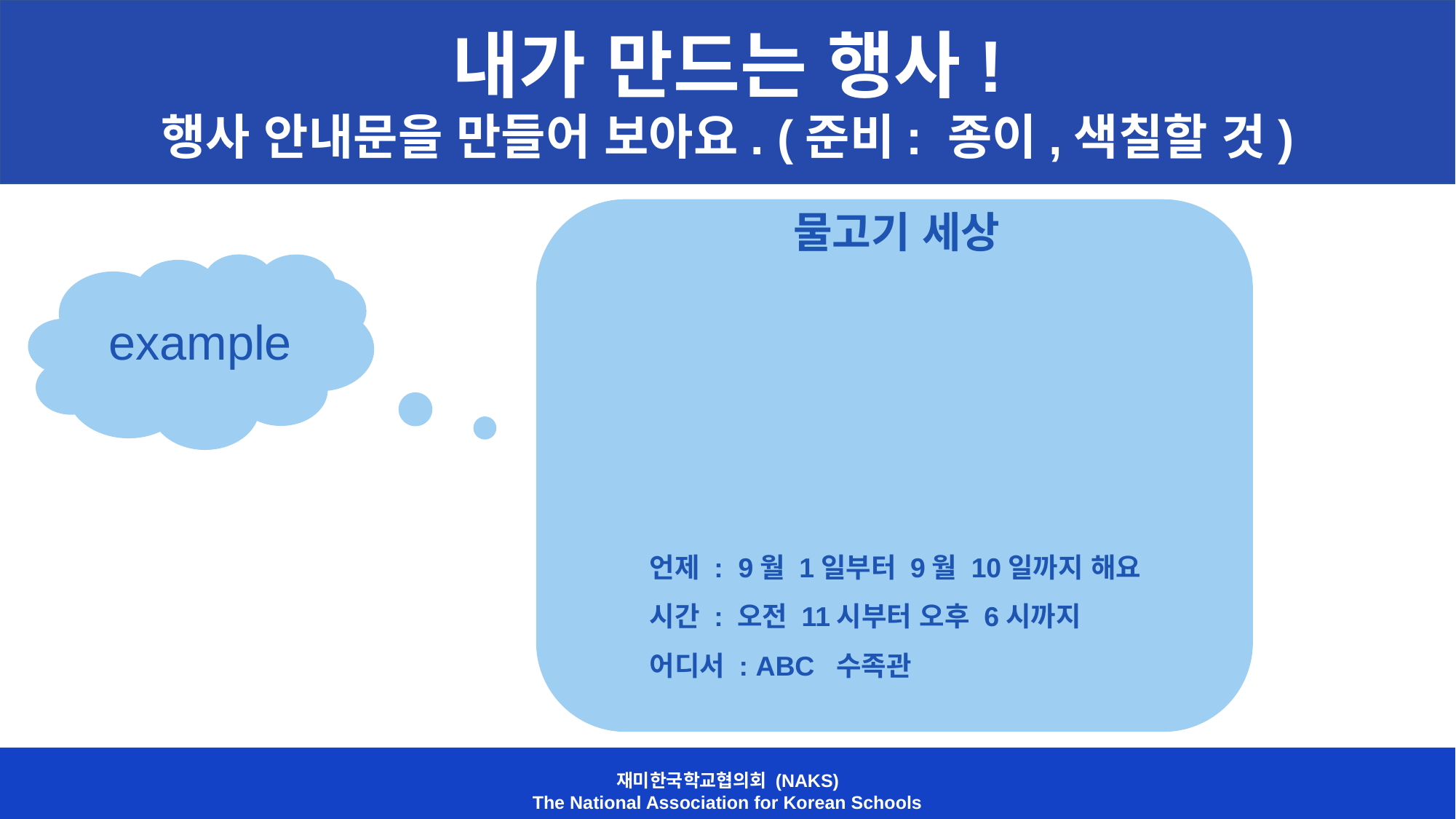

내가 만드는 행사!
행사 안내문을 만들어 보아요. (준비: 종이,색칠할 것)
물고기 세상

example
언제 :  9월 1일부터 9월 10일까지 해요
시간 : 오전 11시부터 오후 6시까지
어디서 : ABC  수족관

재미한국학교협의회 (NAKS)
The National Association for Korean Schools